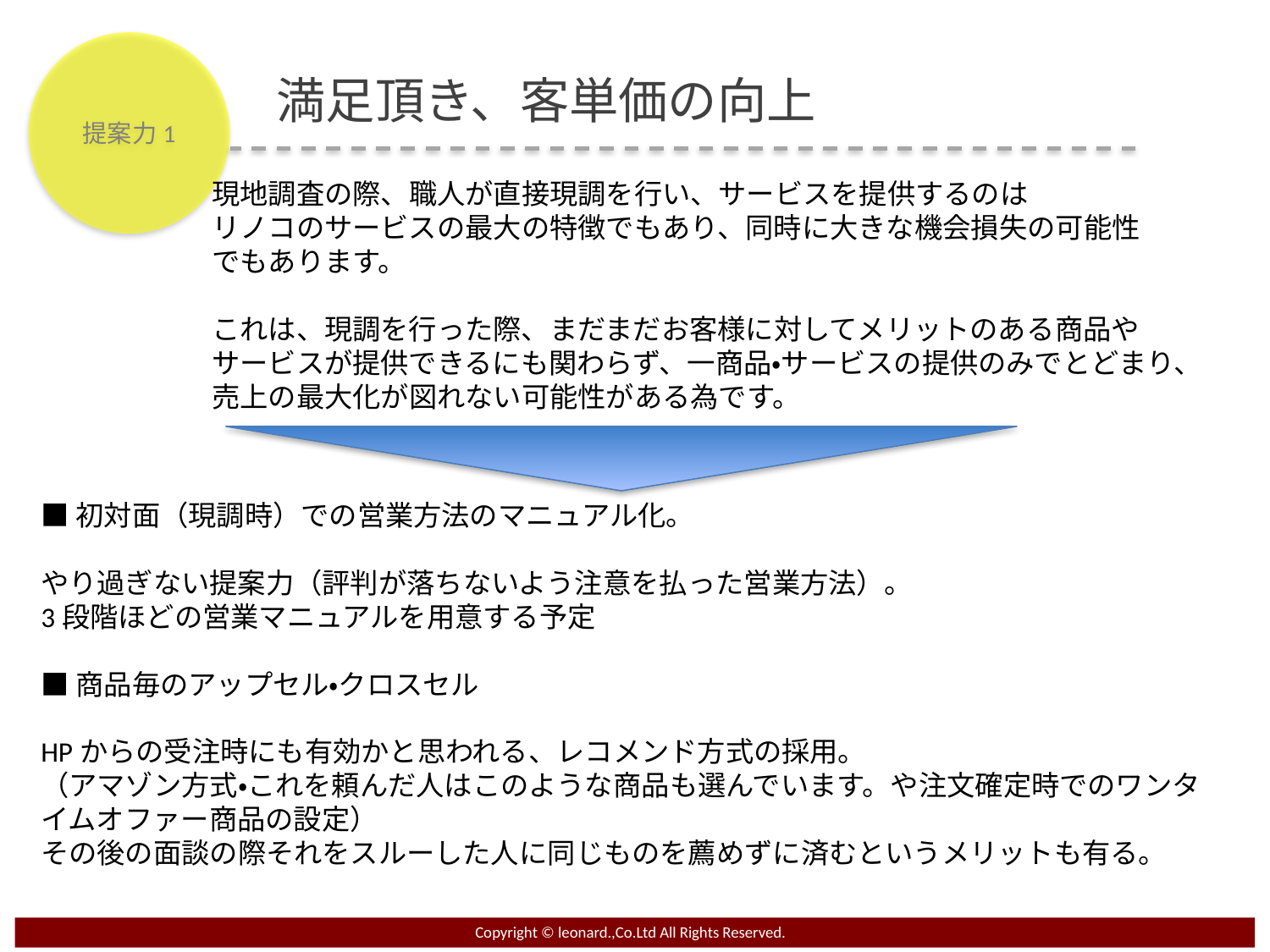

提案力1
満足頂き、客単価の向上
現地調査の際、職人が直接現調を行い、サービスを提供するのは
リノコのサービスの最大の特徴でもあり、同時に大きな機会損失の可能性
でもあります。

これは、現調を行った際、まだまだお客様に対してメリットのある商品や
サービスが提供できるにも関わらず、一商品・サービスの提供のみでとどまり、
売上の最大化が図れない可能性がある為です。

■初対面（現調時）での営業方法のマニュアル化。

やり過ぎない提案力（評判が落ちないよう注意を払った営業方法）。
3段階ほどの営業マニュアルを用意する予定

■商品毎のアップセル・クロスセル

HPからの受注時にも有効かと思われる、レコメンド方式の採用。
（アマゾン方式・これを頼んだ人はこのような商品も選んでいます。や注文確定時でのワンタイムオファー商品の設定）
その後の面談の際それをスルーした人に同じものを薦めずに済むというメリットも有る。